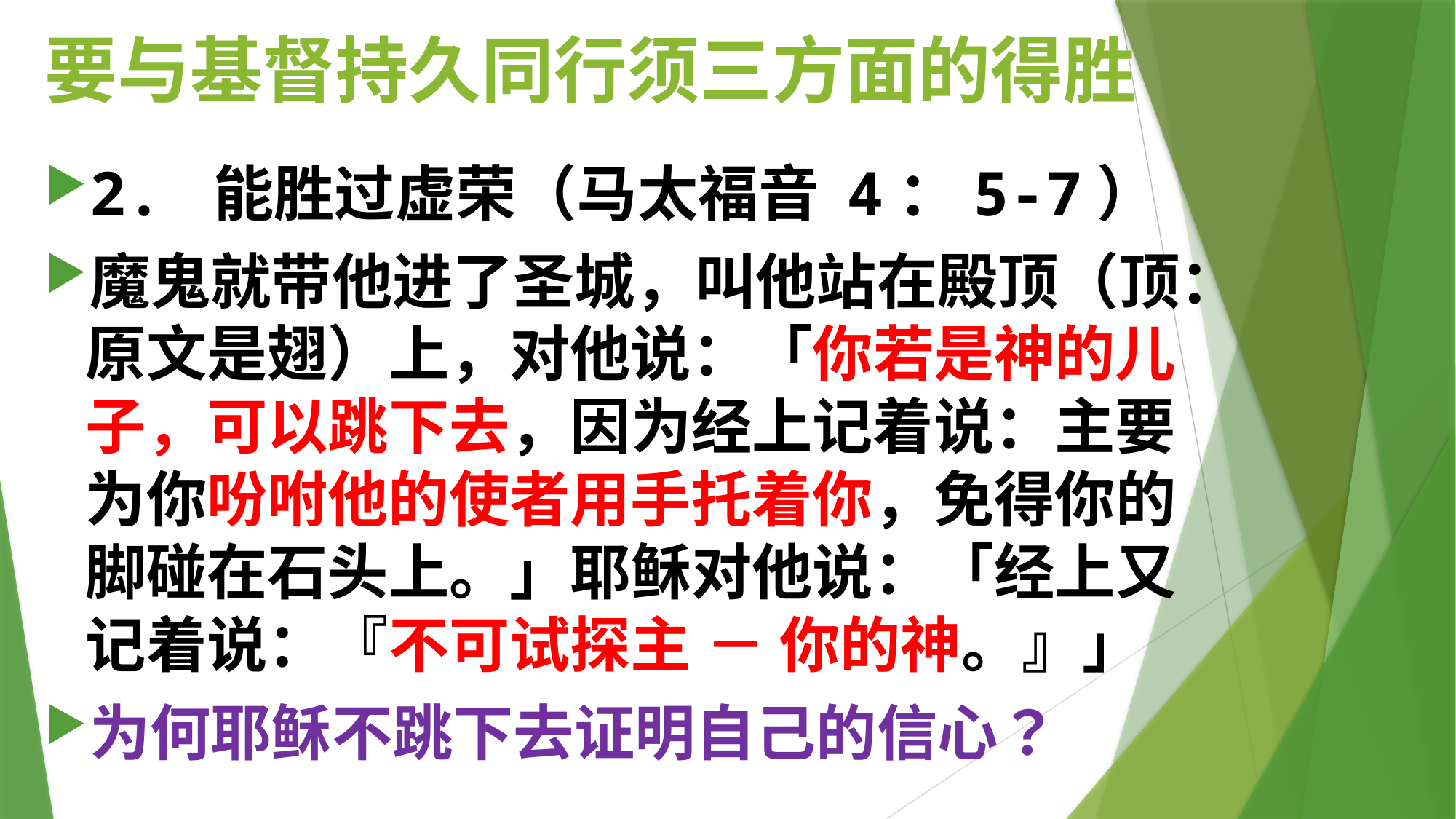

# 要与基督持久同行须三方面的得胜
2. 能胜过虚荣（马太福音 4：5-7）
魔鬼就带他进了圣城，叫他站在殿顶（顶：原文是翅）上，对他说：「你若是神的儿子，可以跳下去，因为经上记着说：主要为你吩咐他的使者用手托着你，免得你的脚碰在石头上。」耶稣对他说：「经上又记着说：『不可试探主 － 你的神。』」
为何耶稣不跳下去证明自己的信心？